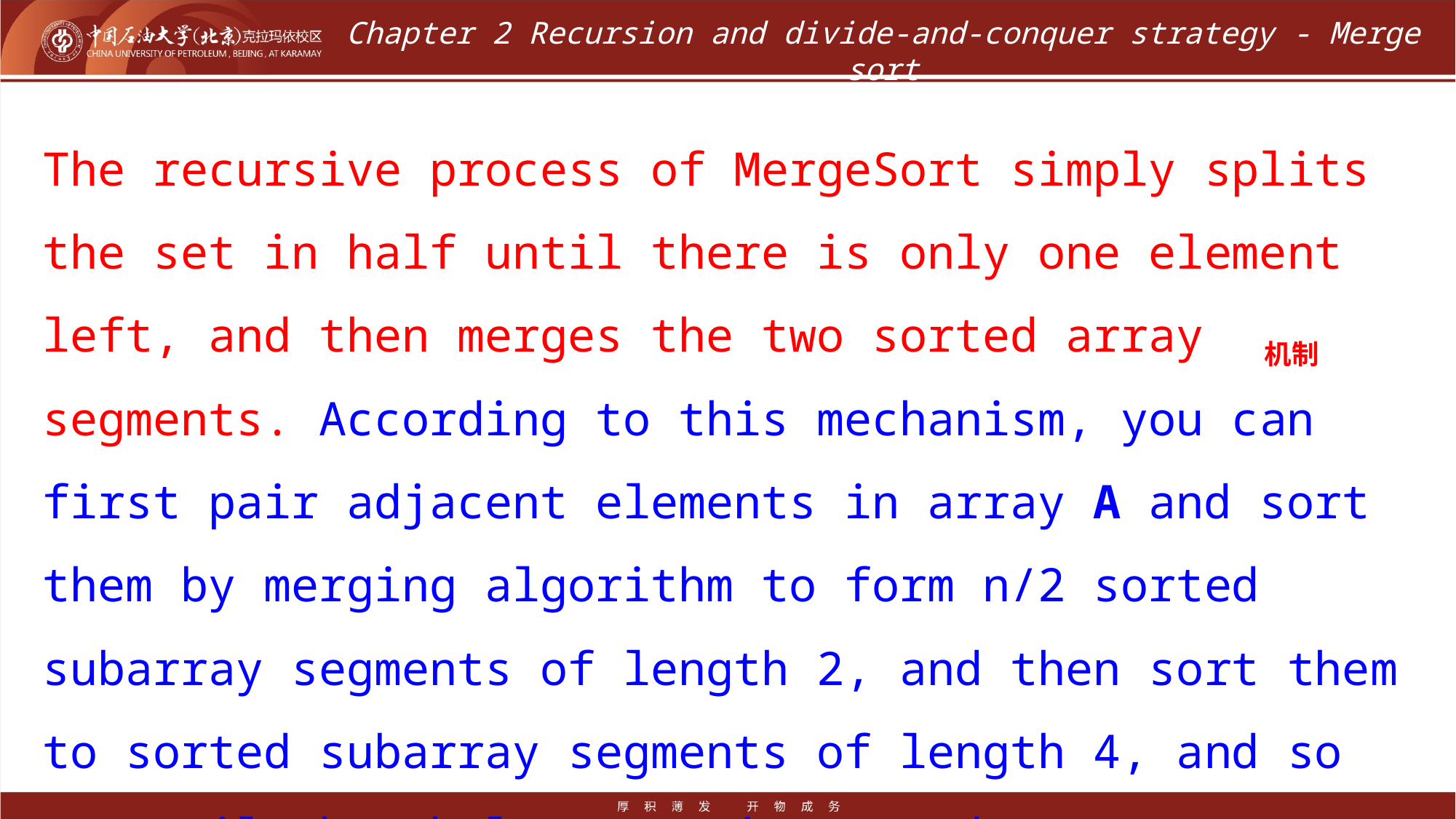

# Chapter 2 Recursion and divide-and-conquer strategy - Merge sort
The recursive process of MergeSort simply splits the set in half until there is only one element left, and then merges the two sorted array segments. According to this mechanism, you can first pair adjacent elements in array A and sort them by merging algorithm to form n/2 sorted subarray segments of length 2, and then sort them to sorted subarray segments of length 4, and so on until the whole array is sorted.
机制